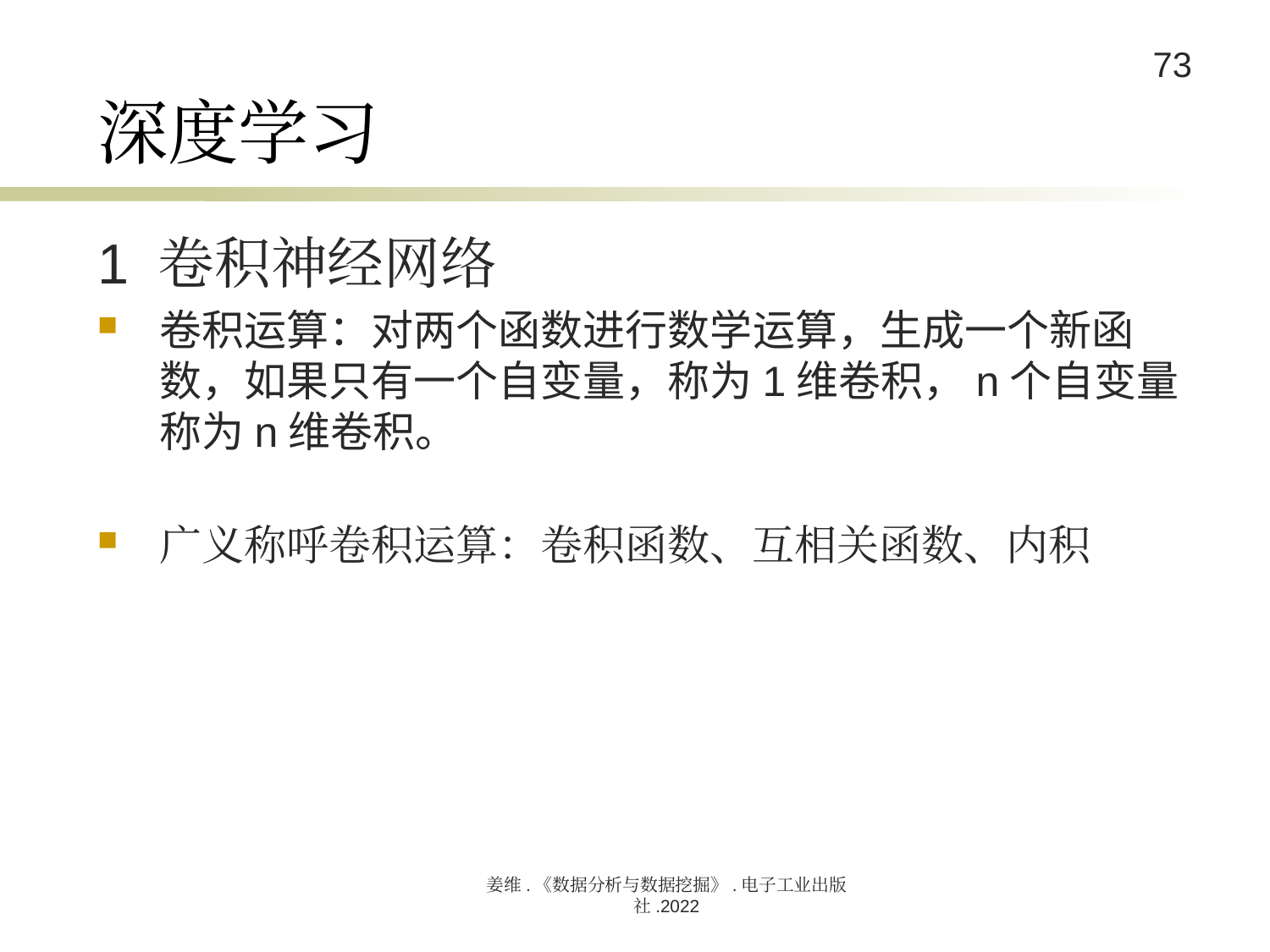

# 深度学习
1 卷积神经网络
卷积运算：对两个函数进行数学运算，生成一个新函数，如果只有一个自变量，称为1维卷积，n个自变量称为n维卷积。

广义称呼卷积运算：卷积函数、互相关函数、内积

姜维.《数据分析与数据挖掘》.电子工业出版社.2022